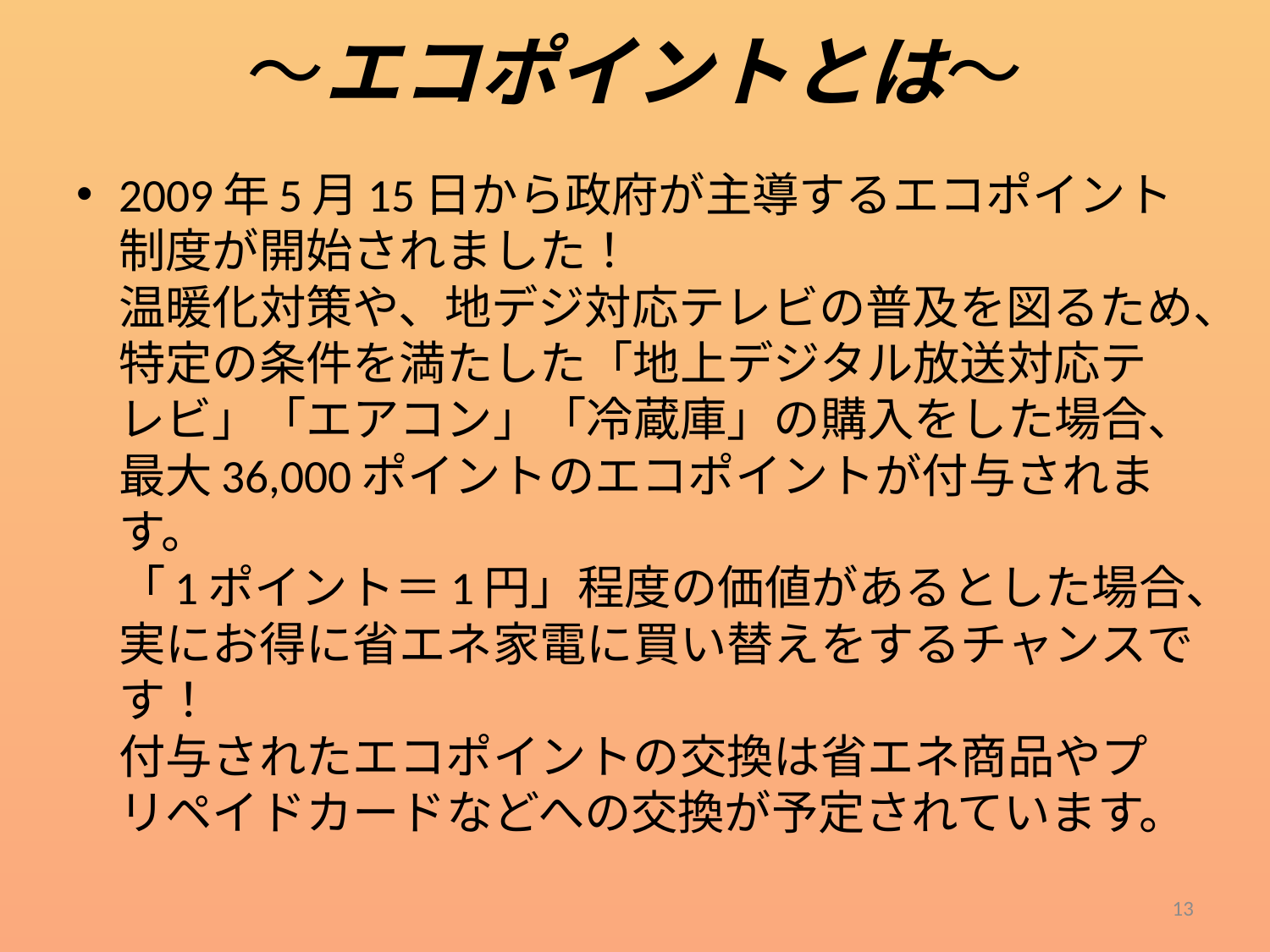

# ～エコポイントとは～
2009年5月15日から政府が主導するエコポイント制度が開始されました！
温暖化対策や、地デジ対応テレビの普及を図るため、特定の条件を満たした「地上デジタル放送対応テレビ」「エアコン」「冷蔵庫」の購入をした場合、最大36,000ポイントのエコポイントが付与されます。
「1ポイント＝1円」程度の価値があるとした場合、実にお得に省エネ家電に買い替えをするチャンスです！
付与されたエコポイントの交換は省エネ商品やプリペイドカードなどへの交換が予定されています。

13